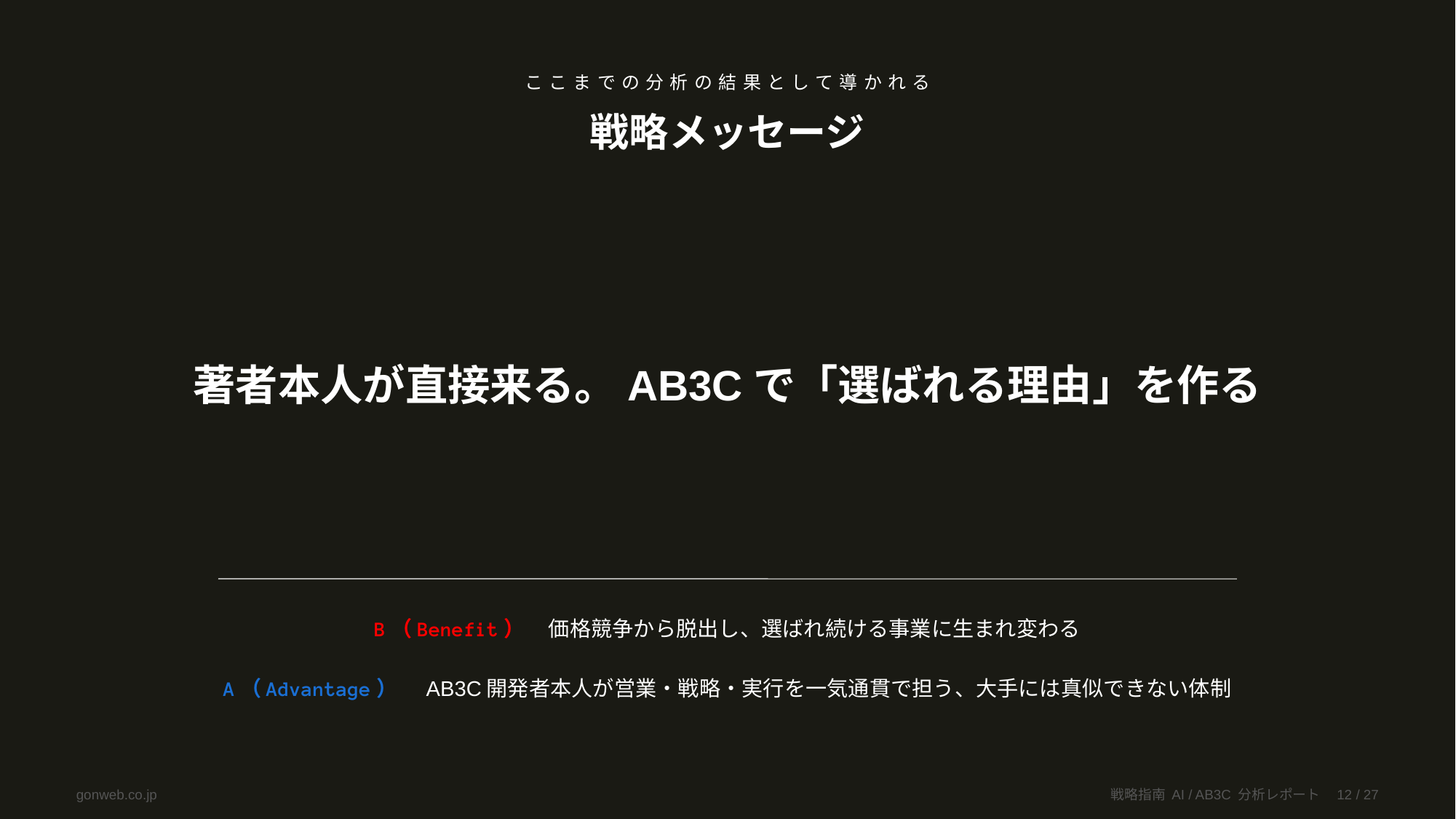

ここまでの分析の結果として導かれる
戦略メッセージ
著者本人が直接来る。AB3Cで「選ばれる理由」を作る

B（Benefit）  価格競争から脱出し、選ばれ続ける事業に生まれ変わる
A（Advantage）  AB3C開発者本人が営業・戦略・実行を一気通貫で担う、大手には真似できない体制
gonweb.co.jp
戦略指南 AI / AB3C 分析レポート　12 / 27